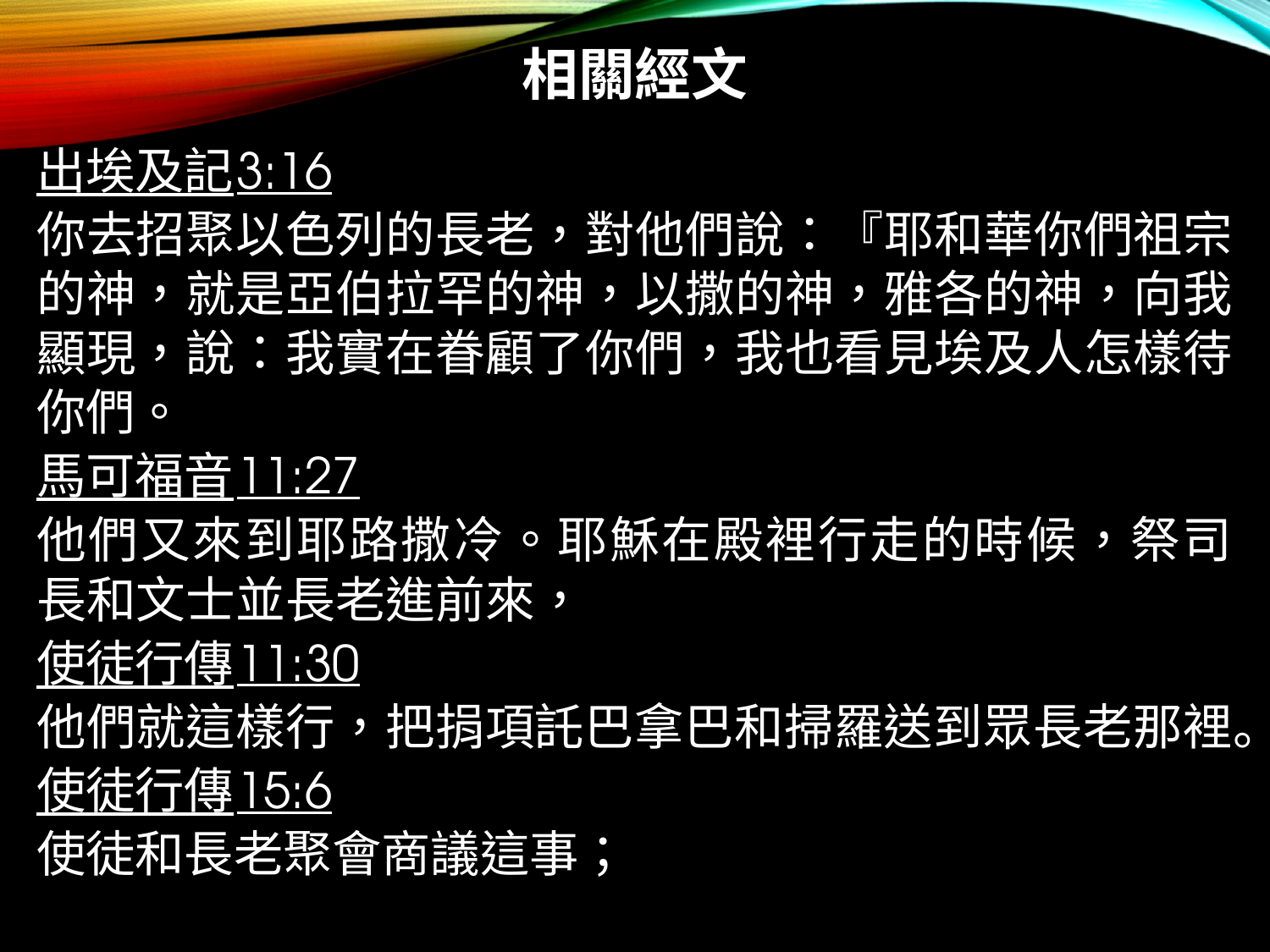

# 相關經文
出埃及記3:16
你去招聚以色列的長老，對他們說：『耶和華你們祖宗的神，就是亞伯拉罕的神，以撒的神，雅各的神，向我顯現，說：我實在眷顧了你們，我也看見埃及人怎樣待你們。
馬可福音11:27
他們又來到耶路撒冷。耶穌在殿裡行走的時候，祭司長和文士並長老進前來，
使徒行傳11:30
他們就這樣行，把捐項託巴拿巴和掃羅送到眾長老那裡。
使徒行傳15:6
使徒和長老聚會商議這事；